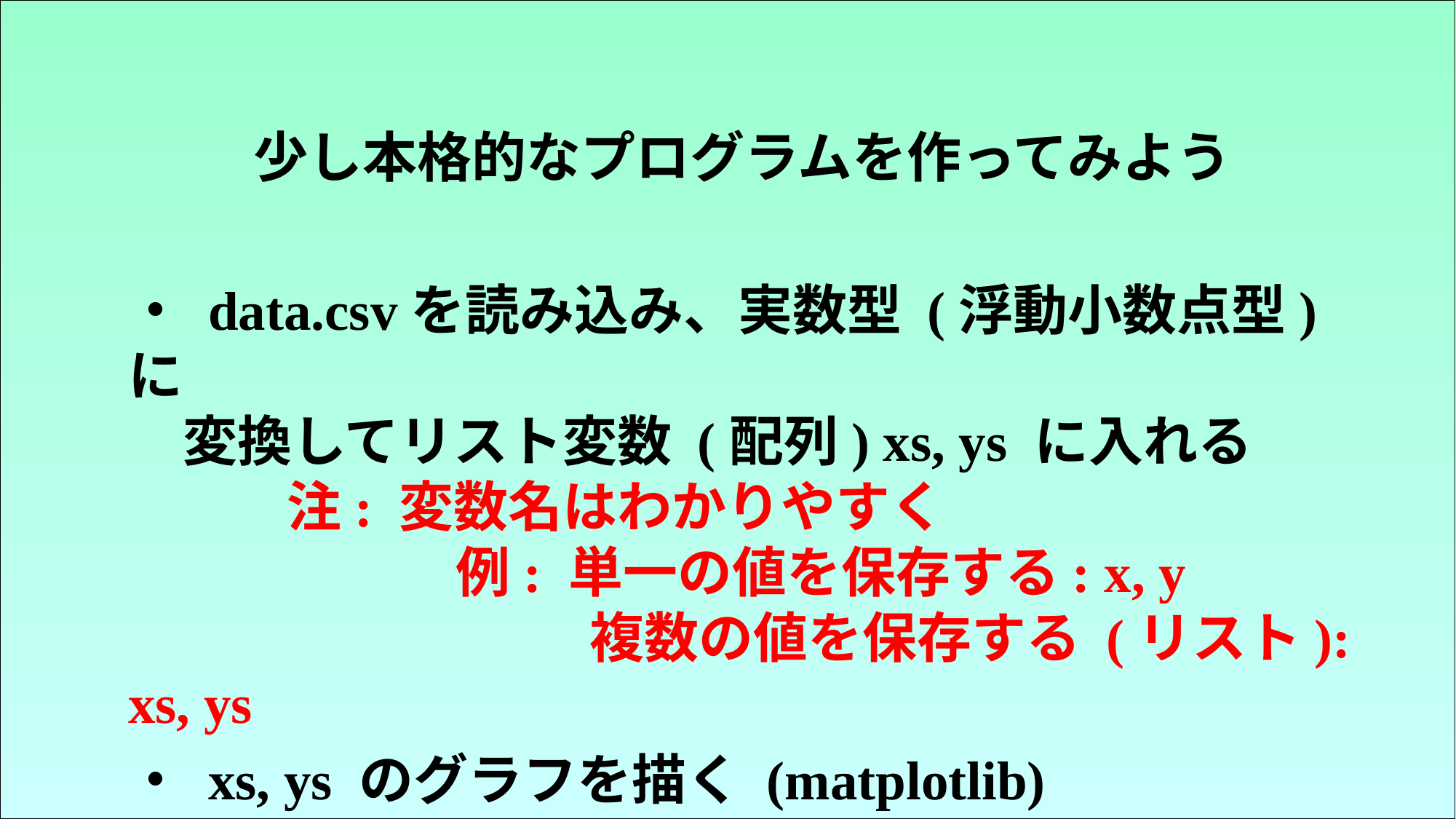

少し本格的なプログラムを作ってみよう

・ data.csvを読み込み、実数型 (浮動小数点型) に
　変換してリスト変数 (配列) xs, ys に入れる
    　　注: 変数名はわかりやすく
　　　　　　例: 単一の値を保存する: x, y
　　　　　　　　  複数の値を保存する (リスト): xs, ys
・ xs, ys のグラフを描く (matplotlib)